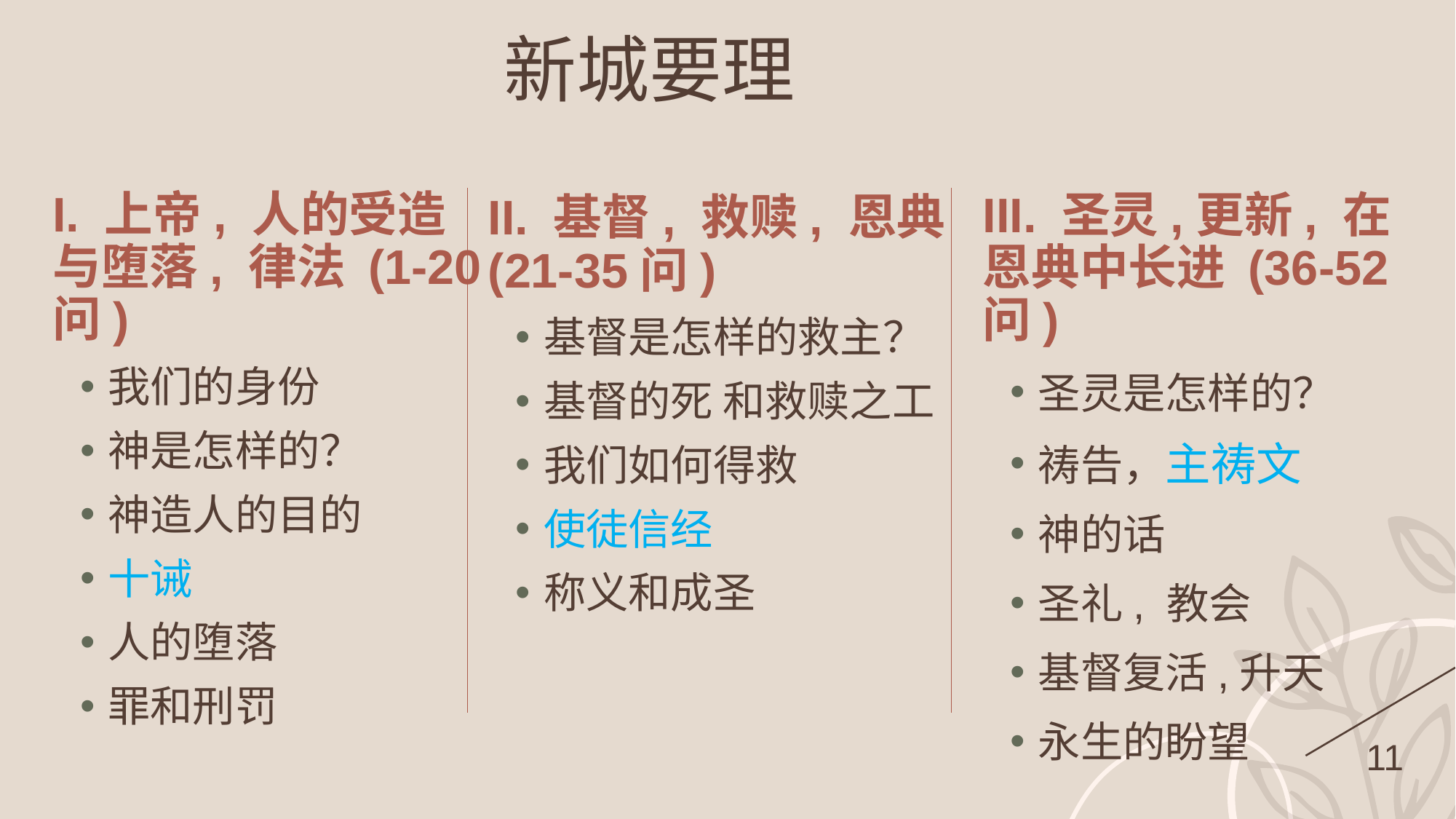

新城要理
I. 上帝, 人的受造与堕落, 律法 (1-20问)
我们的身份
神是怎样的？
神造人的目的
十诫
人的堕落
罪和刑罚
III. 圣灵,更新, 在恩典中长进 (36-52问)
圣灵是怎样的？
祷告，主祷文
神的话
圣礼, 教会
基督复活,升天
永生的盼望
II. 基督, 救赎, 恩典 (21-35问)
基督是怎样的救主？
基督的死 和救赎之工
我们如何得救
使徒信经
称义和成圣
11